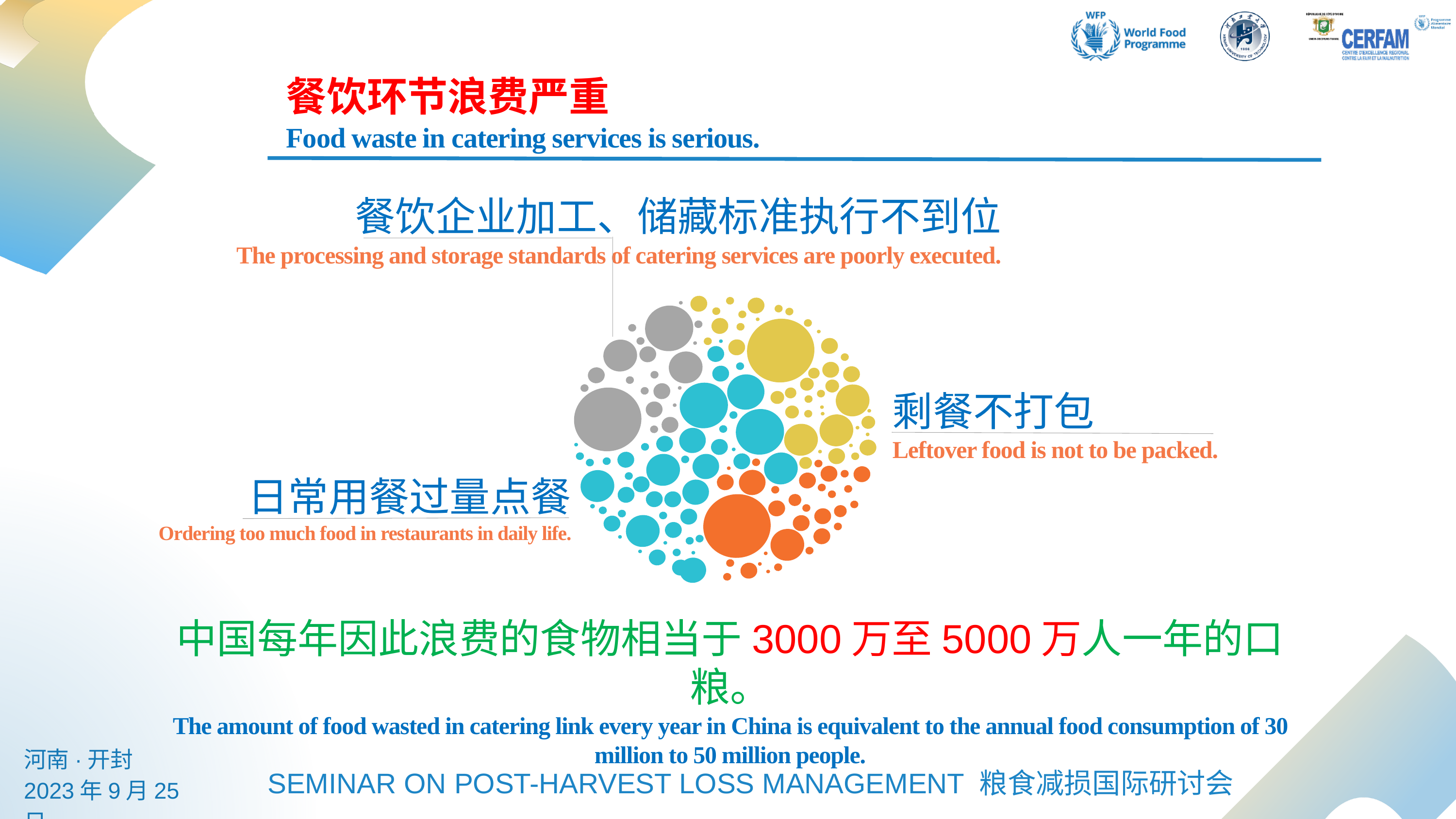

餐饮环节浪费严重
Food waste in catering services is serious.

餐饮企业加工、储藏标准执行不到位
The processing and storage standards of catering services are poorly executed.

剩餐不打包
Leftover food is not to be packed.

日常用餐过量点餐
Ordering too much food in restaurants in daily life.
中国每年因此浪费的食物相当于3000万至5000万人一年的口粮。
The amount of food wasted in catering link every year in China is equivalent to the annual food consumption of 30 million to 50 million people.

河南·开封
2023年9月25日
SEMINAR ON POST-HARVEST LOSS MANAGEMENT 粮食减损国际研讨会